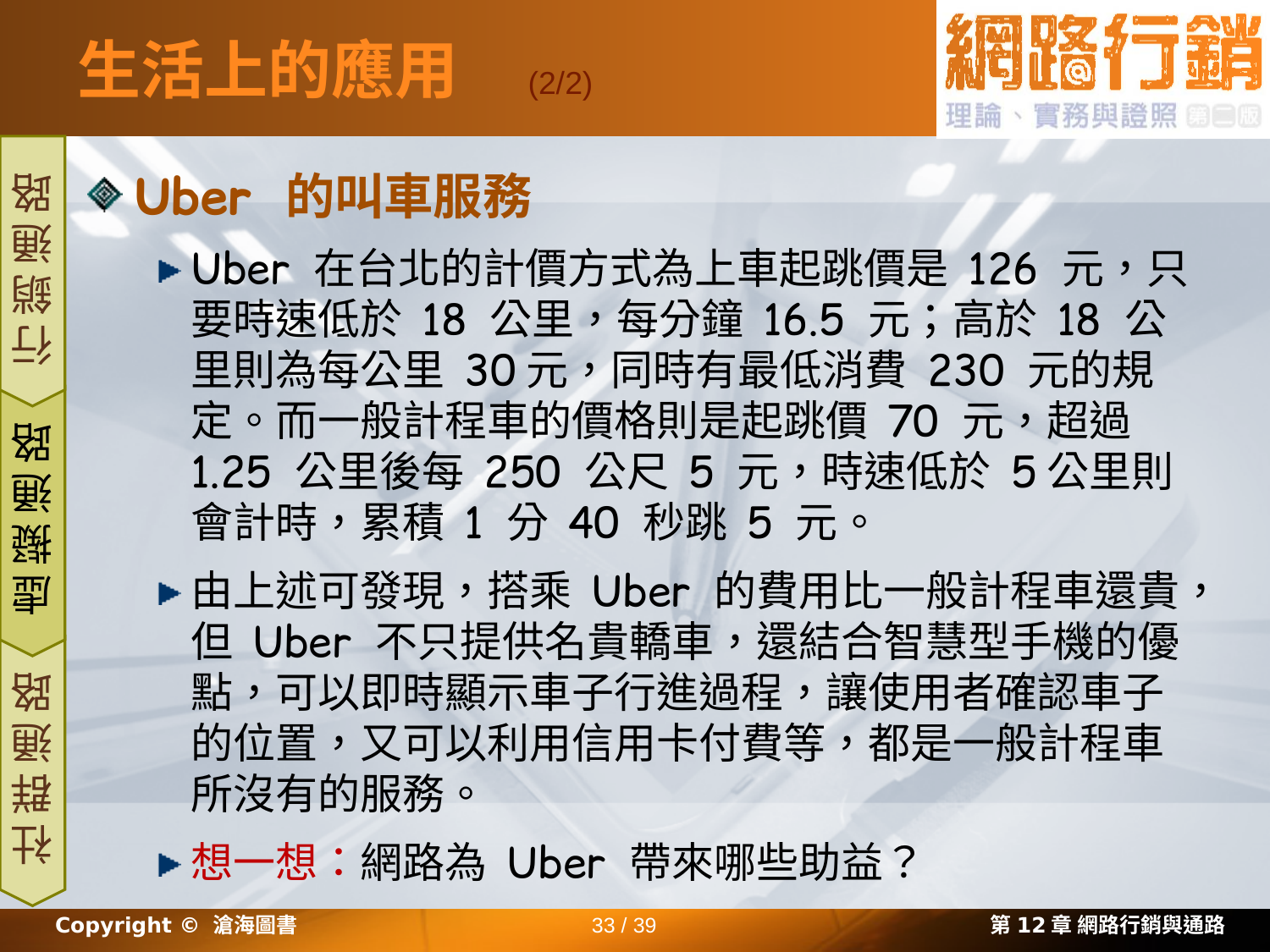

# 生活上的應用
(2/2)
Uber 的叫車服務
Uber 在台北的計價方式為上車起跳價是 126 元，只要時速低於 18 公里，每分鐘 16.5 元；高於 18 公里則為每公里 30元，同時有最低消費 230 元的規定。而一般計程車的價格則是起跳價 70 元，超過1.25 公里後每 250 公尺 5 元，時速低於 5公里則會計時，累積 1 分 40 秒跳 5 元。
由上述可發現，搭乘 Uber 的費用比一般計程車還貴，但 Uber 不只提供名貴轎車，還結合智慧型手機的優點，可以即時顯示車子行進過程，讓使用者確認車子的位置，又可以利用信用卡付費等，都是一般計程車所沒有的服務。
想一想：網路為 Uber 帶來哪些助益？
行銷通路
虛擬通路
社群通路
Copyright © 滄海圖書
33 / 39
第12章 網路行銷與通路